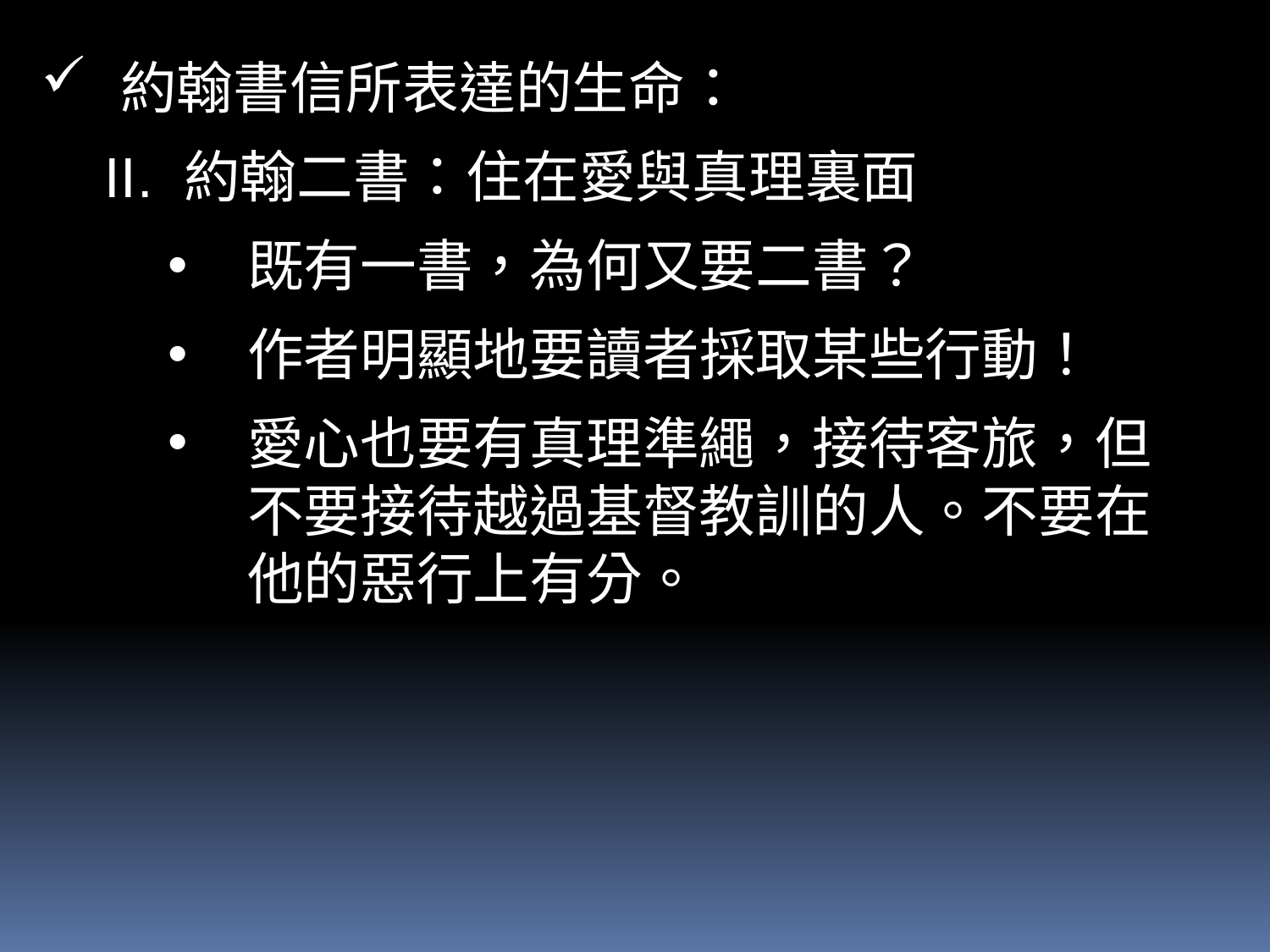

約翰書信所表達的生命：
約翰二書：住在愛與真理裏面
既有一書，為何又要二書？
作者明顯地要讀者採取某些行動！
愛心也要有真理準繩，接待客旅，但不要接待越過基督教訓的人。不要在他的惡行上有分。